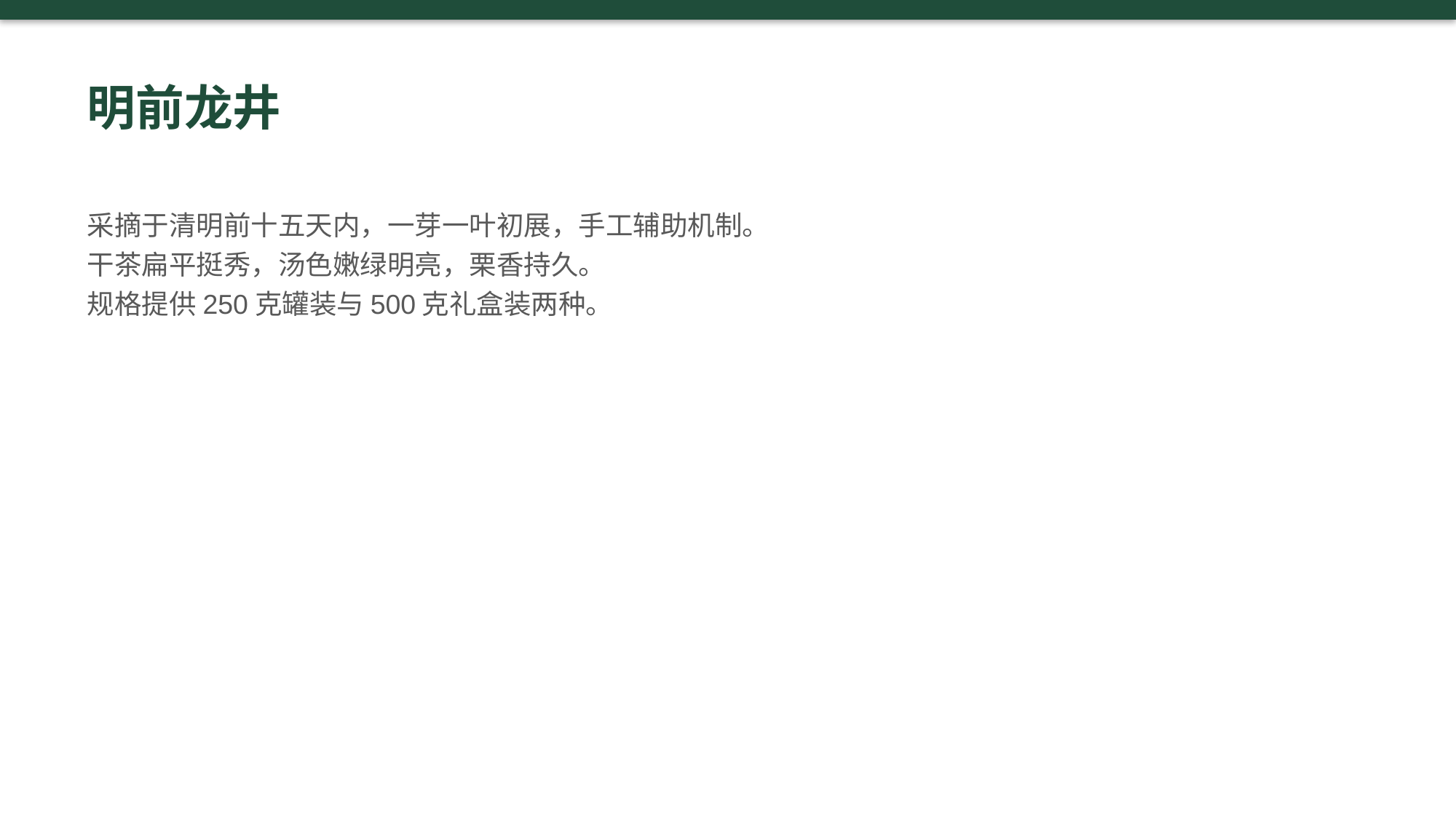

明前龙井
采摘于清明前十五天内，一芽一叶初展，手工辅助机制。
干茶扁平挺秀，汤色嫩绿明亮，栗香持久。
规格提供250克罐装与500克礼盒装两种。